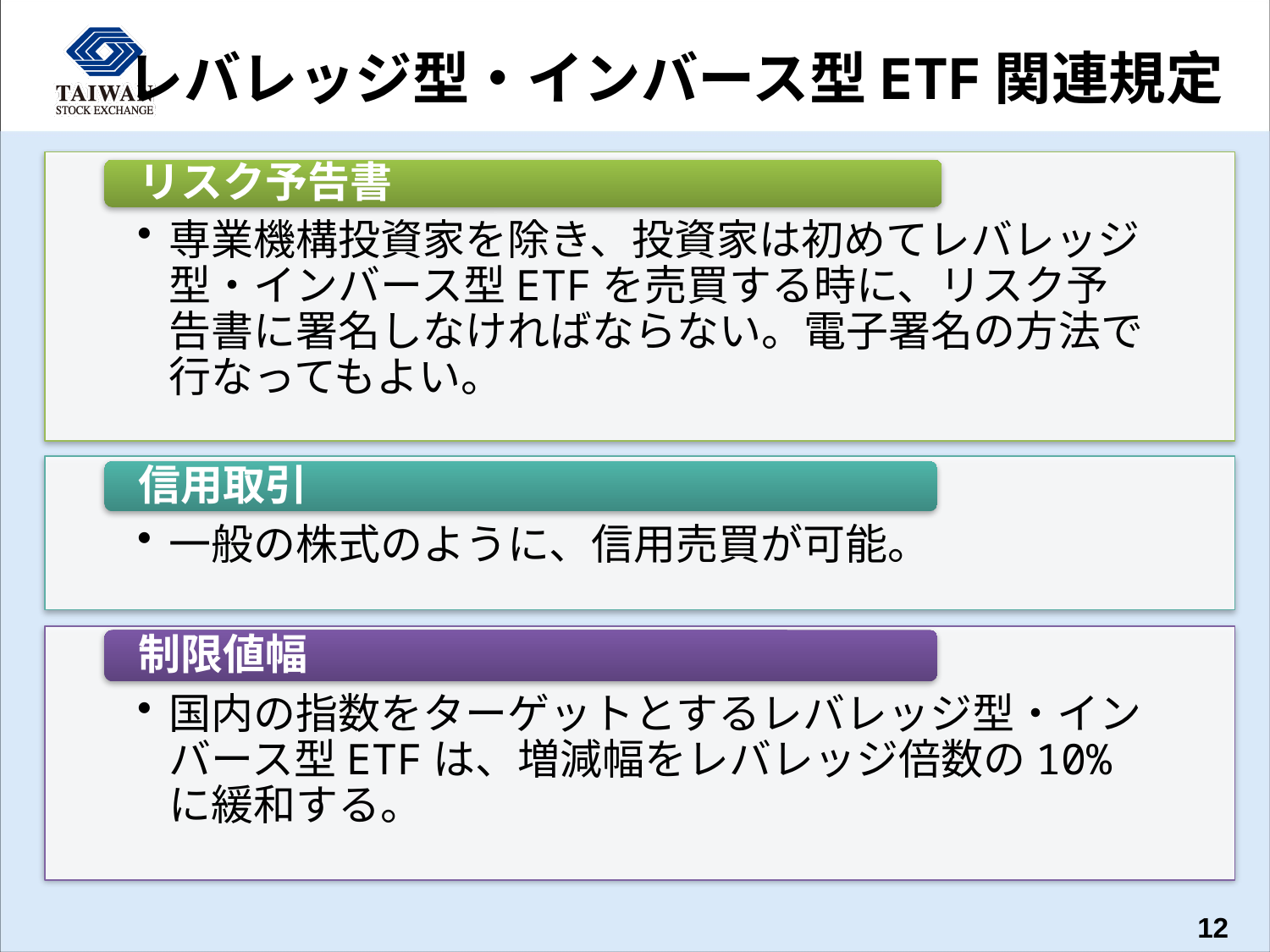

レバレッジ型・インバース型ETF関連規定
専業機構投資家を除き、投資家は初めてレバレッジ型・インバース型ETFを売買する時に、リスク予告書に署名しなければならない。電子署名の方法で行なってもよい。
リスク予告書
一般の株式のように、信用売買が可能。
信用取引
国内の指数をターゲットとするレバレッジ型・インバース型ETFは、増減幅をレバレッジ倍数の10%に緩和する。
制限値幅
12